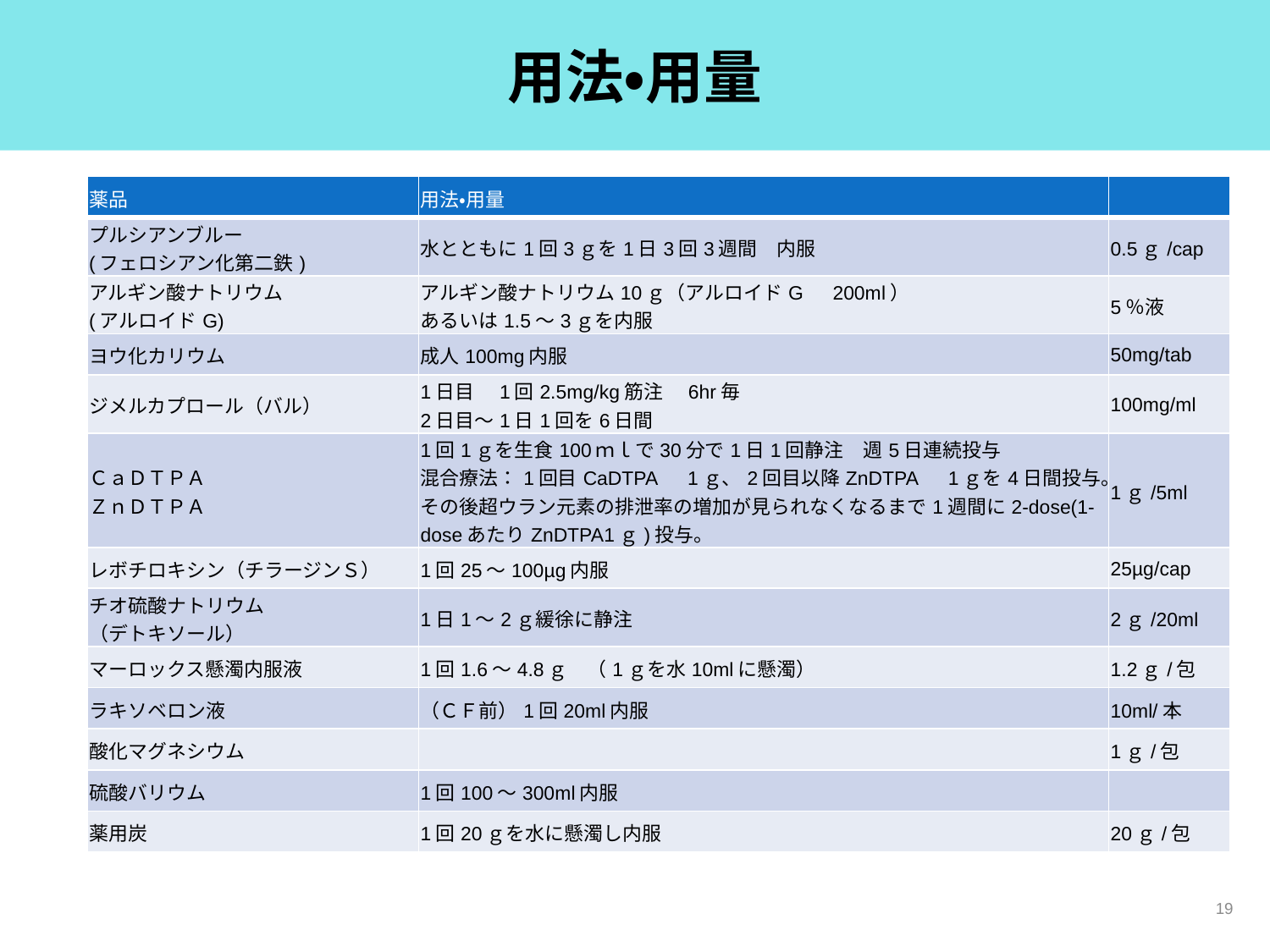

# 用法・用量
| 薬品 | 用法・用量 |  |
| --- | --- | --- |
| プルシアンブルー (フェロシアン化第二鉄) | 水とともに1回3ｇを1日3回3週間　内服 | 0.5ｇ/cap |
| アルギン酸ナトリウム (アルロイドG) | アルギン酸ナトリウム10ｇ（アルロイドG　200ml） あるいは1.5～3ｇを内服 | 5％液 |
| ヨウ化カリウム | 成人100mg内服 | 50mg/tab |
| ジメルカプロール（バル） | 1日目　1回2.5mg/kg筋注　6hr毎 2日目～1日1回を6日間 | 100mg/ml |
| ＣａＤＴＰＡ ＺｎＤＴＰＡ | 1回1ｇを生食100ｍｌで30分で1日1回静注　週5日連続投与　　　 混合療法：1回目CaDTPA　1ｇ、2回目以降ZnDTPA　1ｇを4日間投与。その後超ウラン元素の排泄率の増加が見られなくなるまで1週間に2-dose(1-doseあたりZnDTPA1ｇ)投与。 | 1ｇ/5ml |
| レボチロキシン（チラージンＳ） | 1回25～100µg内服 | 25µg/cap |
| チオ硫酸ナトリウム （デトキソール） | 1日1～2ｇ緩徐に静注 | 2ｇ/20ml |
| マーロックス懸濁内服液 | 1回1.6～4.8ｇ　（1ｇを水10mlに懸濁） | 1.2ｇ/包 |
| ラキソベロン液 | （ＣＦ前）1回20ml内服 | 10ml/本 |
| 酸化マグネシウム |  | 1ｇ/包 |
| 硫酸バリウム | 1回100～300ml内服 |  |
| 薬用炭 | 1回20ｇを水に懸濁し内服 | 20ｇ/包 |
19